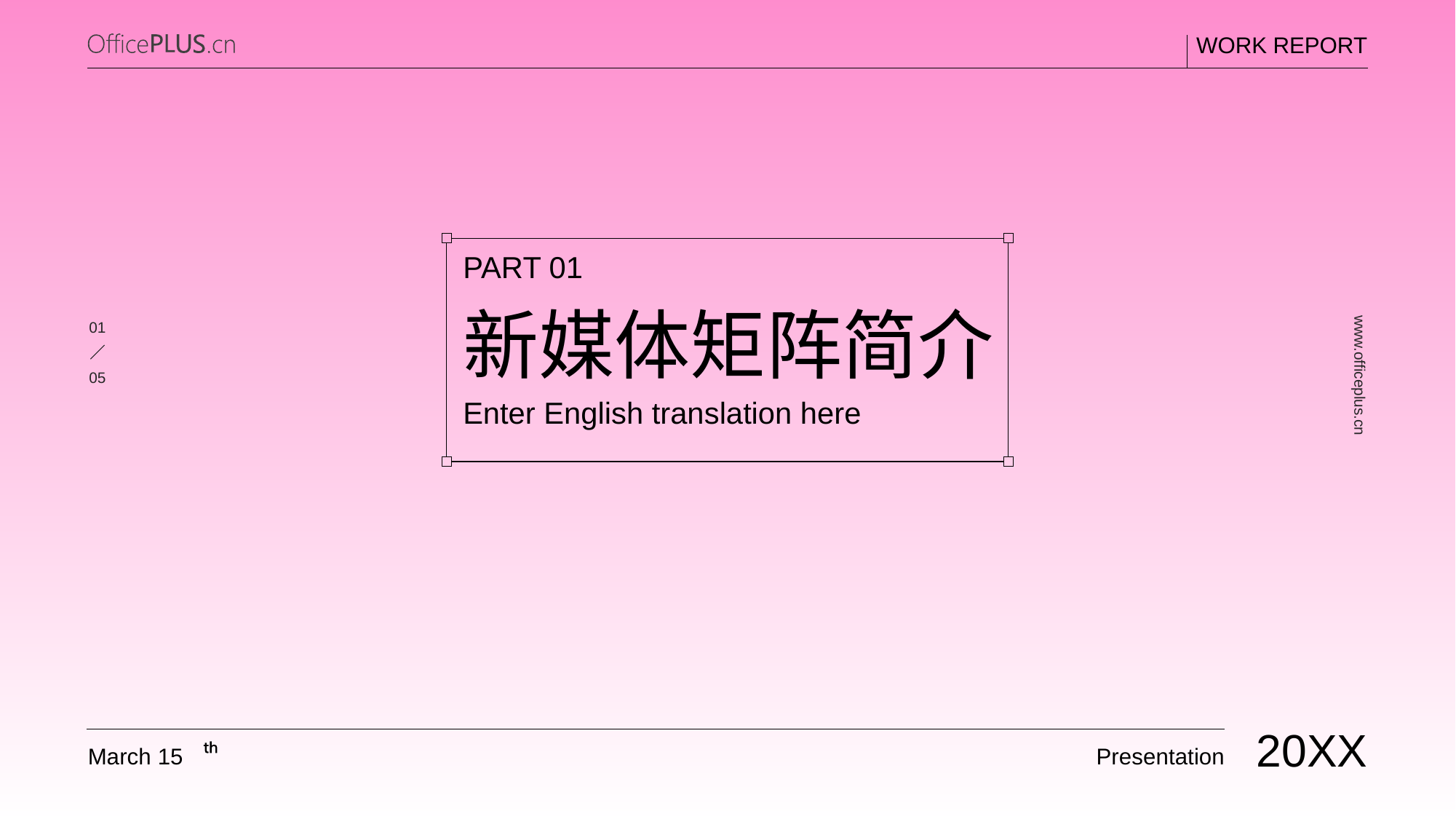

Part 01
新媒体矩阵简介
01
www.officeplus.cn
05
Enter English translation here

20XX

March 15